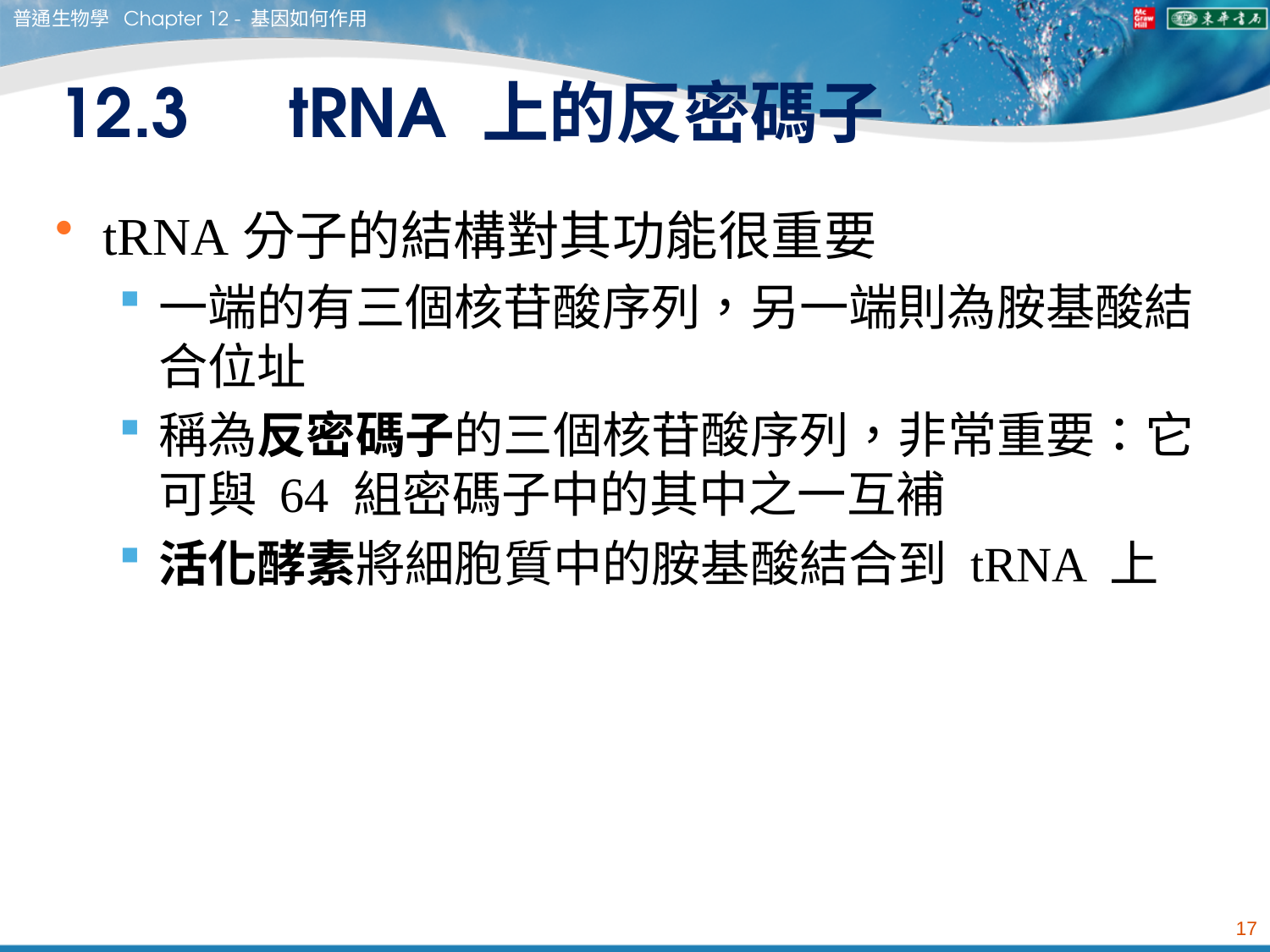

普通生物學  Chapter 12 - 基因如何作用
# 12.3　tRNA 上的反密碼子
tRNA分子的結構對其功能很重要
一端的有三個核苷酸序列，另一端則為胺基酸結合位址
稱為反密碼子的三個核苷酸序列，非常重要：它可與 64 組密碼子中的其中之一互補
活化酵素將細胞質中的胺基酸結合到 tRNA 上
17